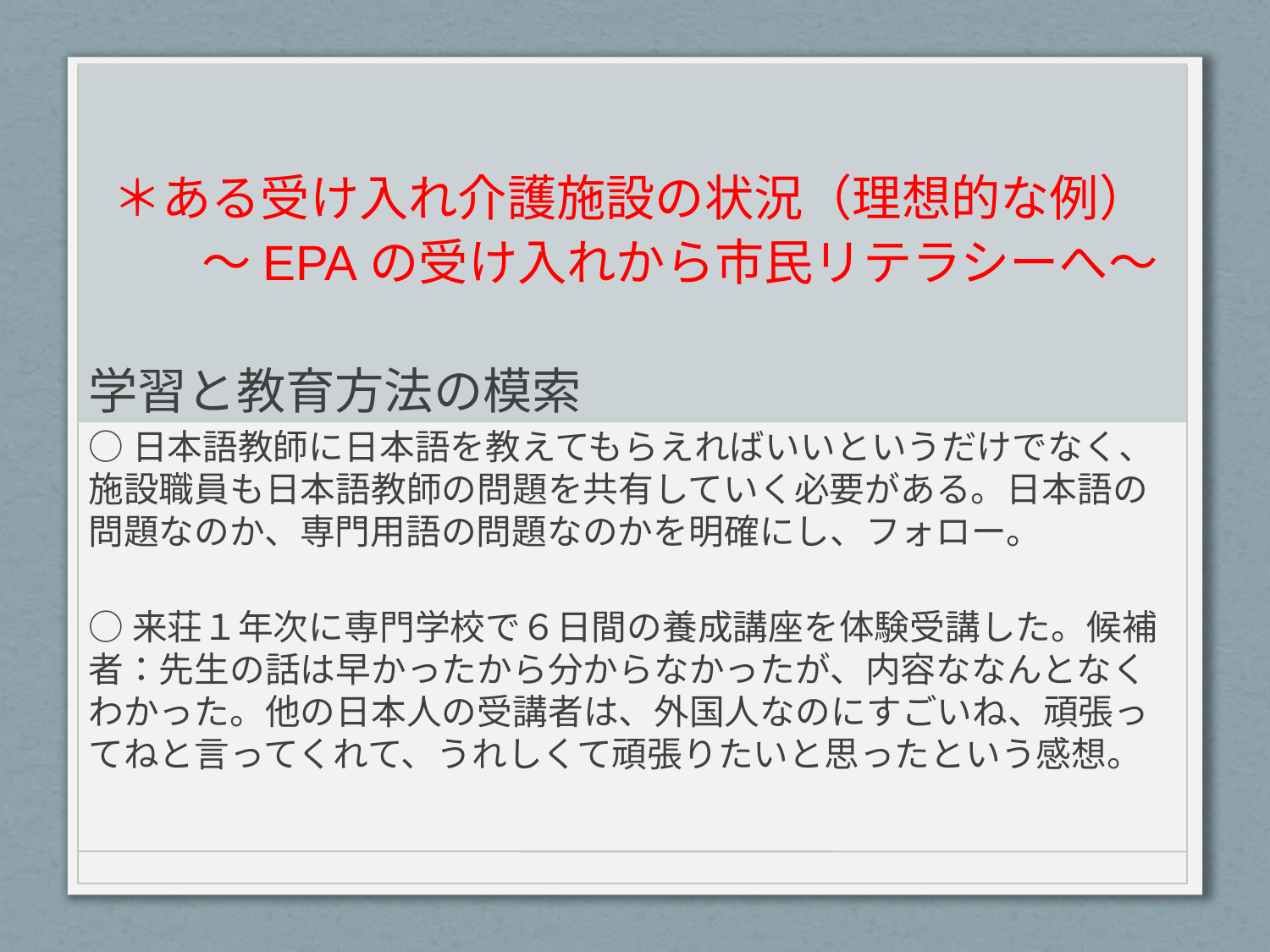

#
＊ある受け入れ介護施設の状況（理想的な例）
　　〜EPAの受け入れから市民リテラシーへ〜

学習と教育方法の模索
○日本語教師に日本語を教えてもらえればいいというだけでなく、施設職員も日本語教師の問題を共有していく必要がある。日本語の問題なのか、専門用語の問題なのかを明確にし、フォロー。

○来荘１年次に専門学校で６日間の養成講座を体験受講した。候補者：先生の話は早かったから分からなかったが、内容ななんとなくわかった。他の日本人の受講者は、外国人なのにすごいね、頑張ってねと言ってくれて、うれしくて頑張りたいと思ったという感想。